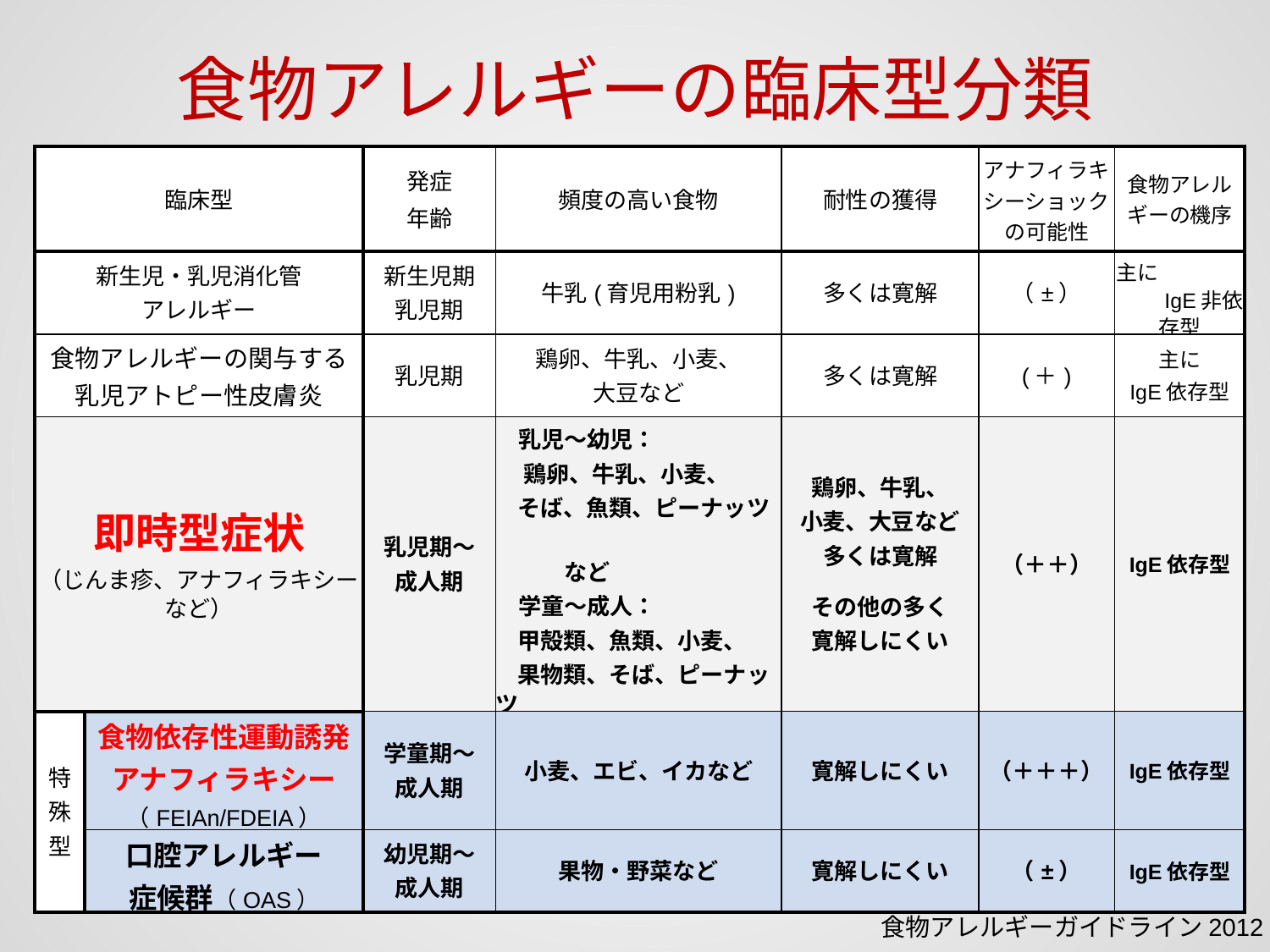

食物アレルギーの臨床型分類
| 臨床型 |  | 発症 年齢 | 頻度の高い食物 | 耐性の獲得 | アナフィラキシーショックの可能性 | 食物アレルギーの機序 |
| --- | --- | --- | --- | --- | --- | --- |
| 新生児・乳児消化管 アレルギー |  | 新生児期 乳児期 | 牛乳(育児用粉乳) | 多くは寛解 | （±） | 主に　　　　　　IgE非依存型 |
| 食物アレルギーの関与する 乳児アトピー性皮膚炎 |  | 乳児期 | 鶏卵、牛乳、小麦、 大豆など | 多くは寛解 | (＋) | 主に IgE依存型 |
| 即時型症状 （じんま疹、アナフィラキシーなど） |  | 乳児期～ 成人期 | 乳児～幼児： 鶏卵、牛乳、小麦、 そば、魚類、ピーナッツ 　　　　　　　　　　　　　　　など 　学童～成人： 甲殻類、魚類、小麦、 果物類、そば、ピーナッツ など | 鶏卵、牛乳、 小麦、大豆など 多くは寛解 その他の多く 寛解しにくい | （＋＋） | IgE依存型 |
| 特 殊 型 | 食物依存性運動誘発 アナフィラキシー （FEIAn/FDEIA） | 学童期～ 成人期 | 小麦、エビ、イカなど | 寛解しにくい | （＋＋＋） | IgE依存型 |
|  | 口腔アレルギー 症候群（OAS） | 幼児期～ 成人期 | 果物・野菜など | 寛解しにくい | （±） | IgE依存型 |
食物アレルギーガイドライン2012